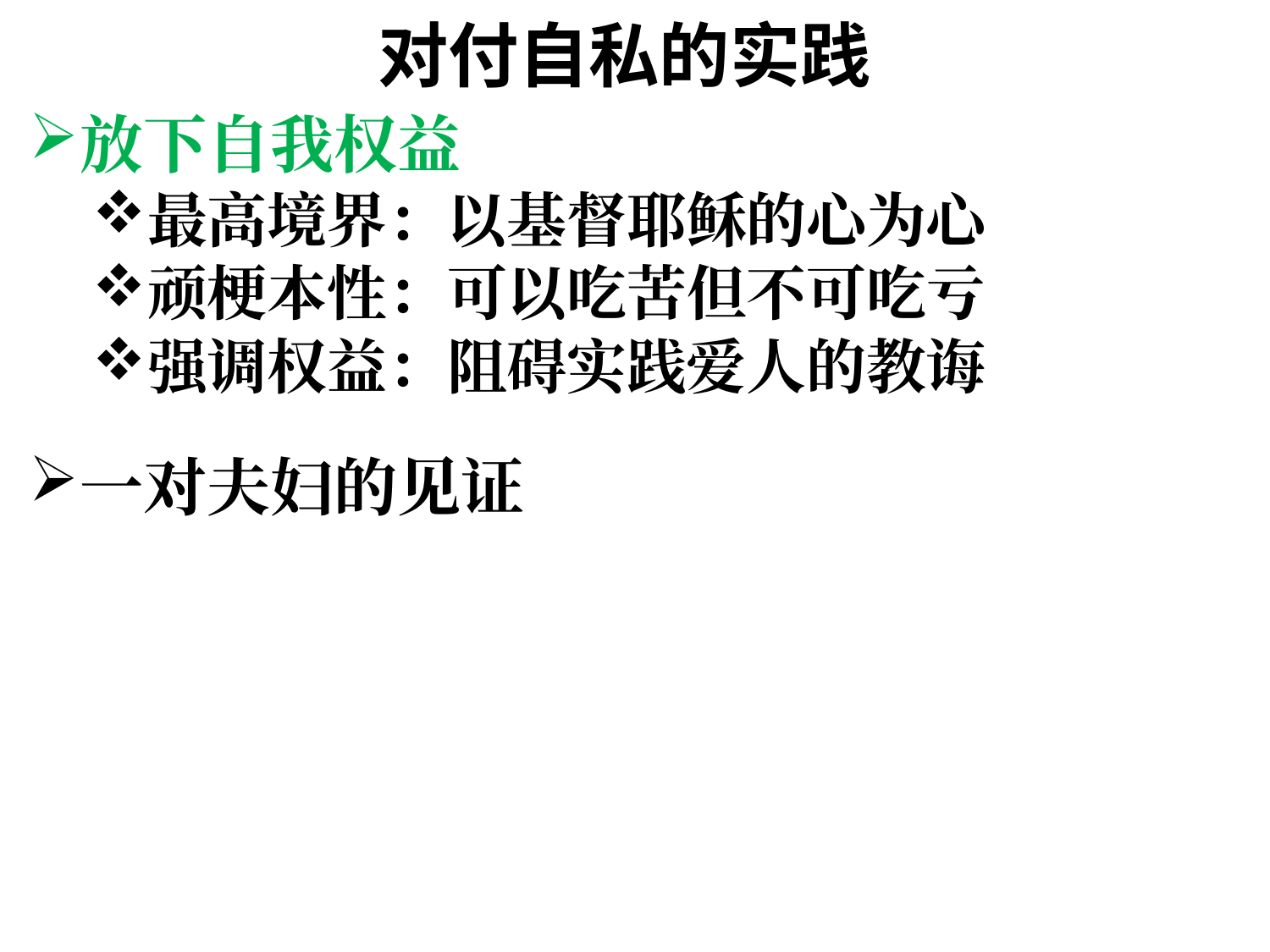

# 对付自私的实践
放下自我权益
最高境界：以基督耶稣的心为心
顽梗本性：可以吃苦但不可吃亏
强调权益：阻碍实践爱人的教诲

一对夫妇的见证